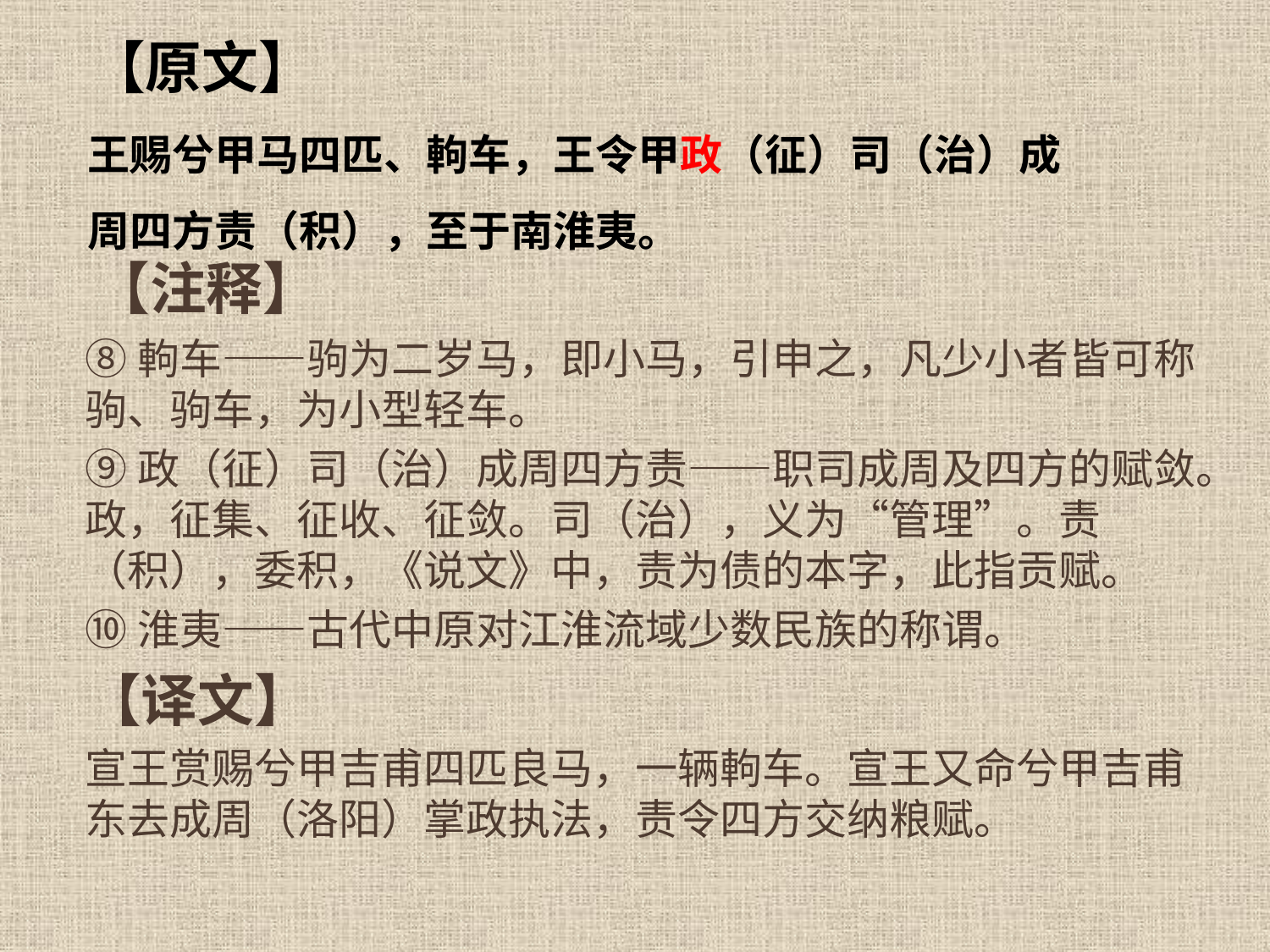

【原文】
王赐兮甲马四匹、軥车，王令甲政（征）司（治）成周四方责（积），至于南淮夷。
 【注释】
⑧軥车——驹为二岁马，即小马，引申之，凡少小者皆可称驹、驹车，为小型轻车。
⑨政（征）司（治）成周四方责——职司成周及四方的赋敛。政，征集、征收、征敛。司（治），义为“管理”。责（积），委积，《说文》中，责为债的本字，此指贡赋。
⑩淮夷——古代中原对江淮流域少数民族的称谓。
【译文】
宣王赏赐兮甲吉甫四匹良马，一辆軥车。宣王又命兮甲吉甫东去成周（洛阳）掌政执法，责令四方交纳粮赋。